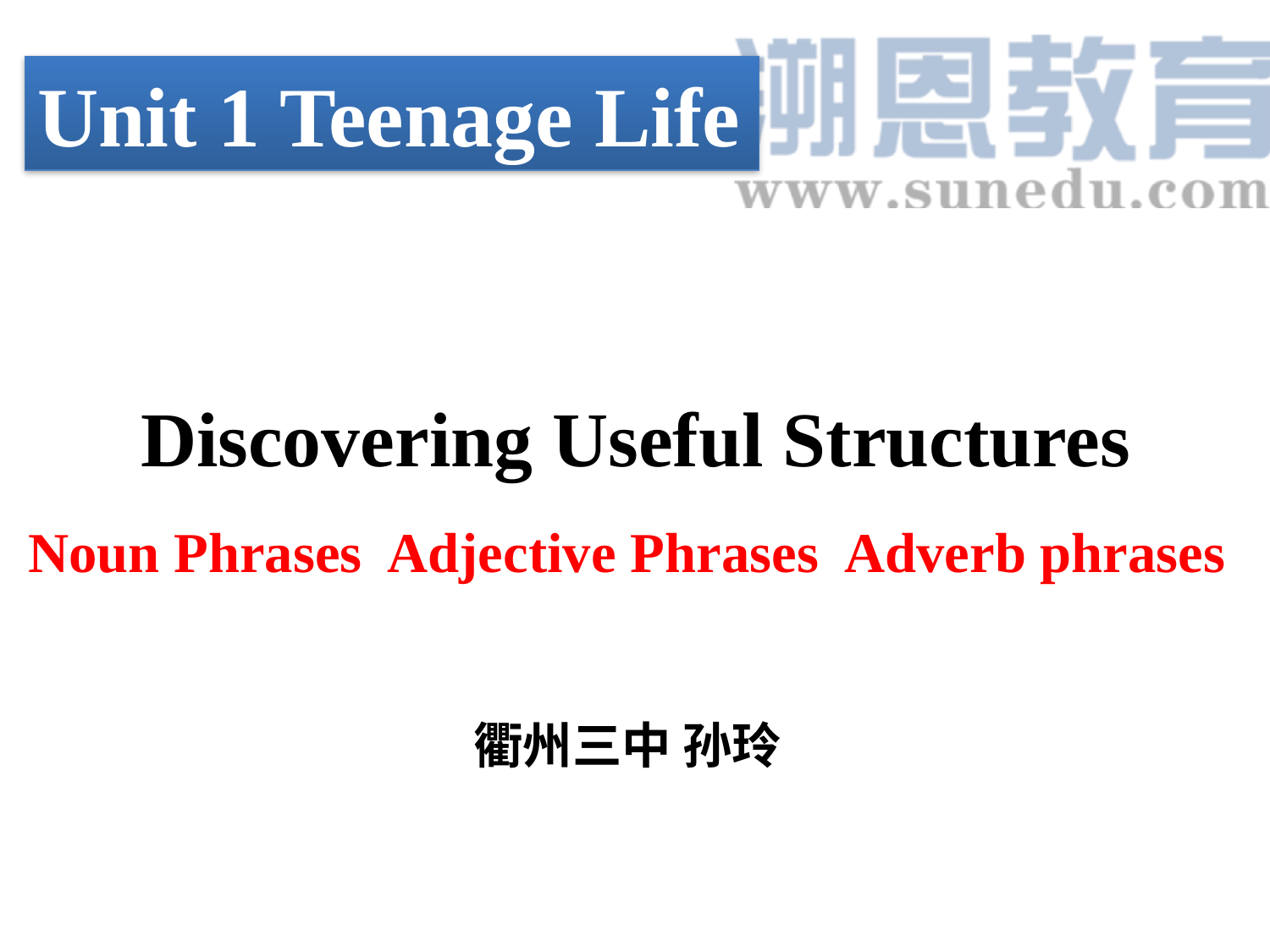

Unit 1 Teenage Life
网
 Discovering Useful Structures
Noun Phrases  Adjective Phrases  Adverb phrases

衢州三中 孙玲

学